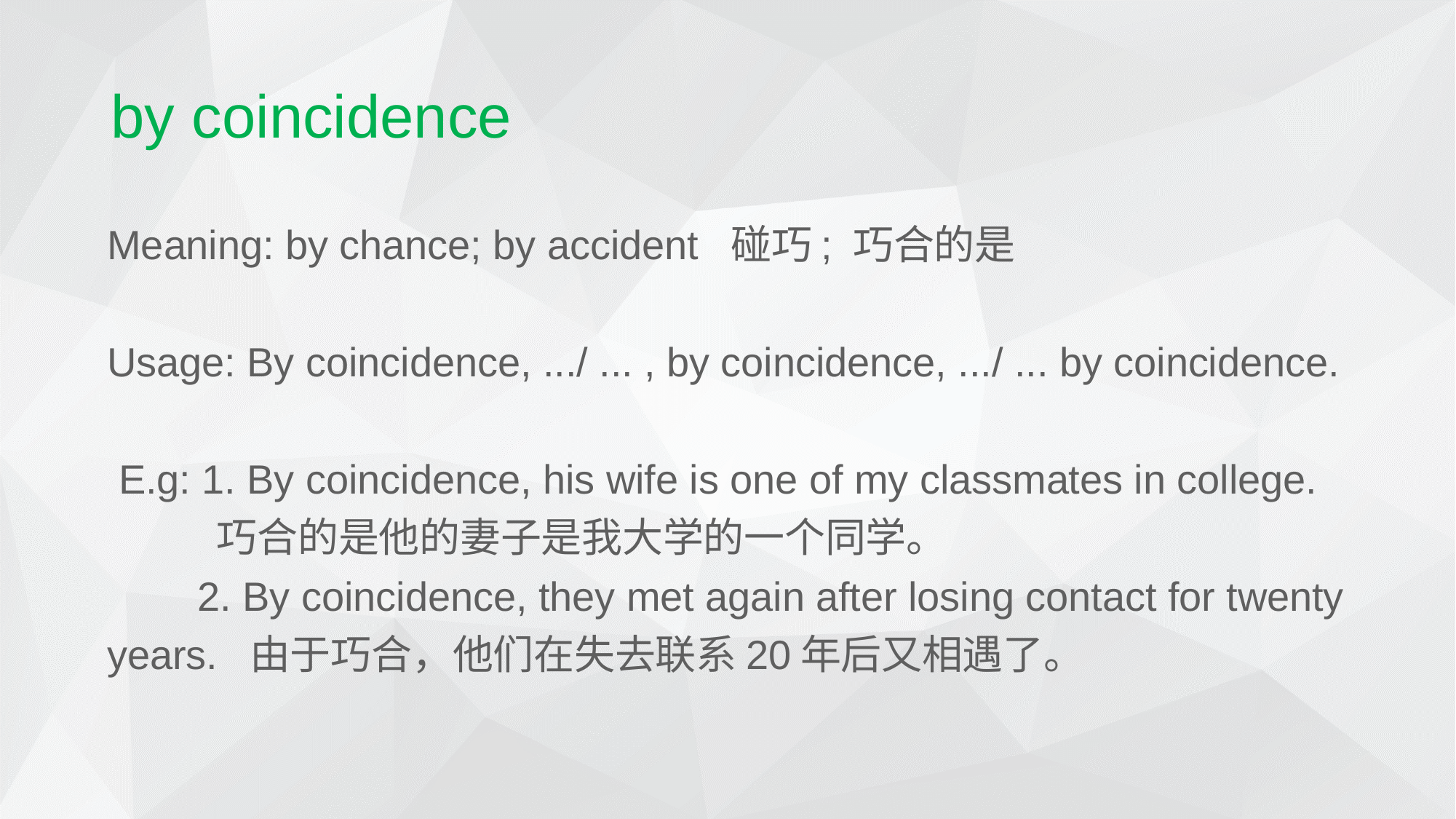

# by coincidence
Meaning: by chance; by accident  碰巧; 巧合的是

Usage: By coincidence, .../ ... , by coincidence, .../ ... by coincidence.

 E.g: 1. By coincidence, his wife is one of my classmates in college.
           巧合的是他的妻子是我大学的一个同学。
        2. By coincidence, they met again after losing contact for twenty years.  由于巧合，他们在失去联系20年后又相遇了。